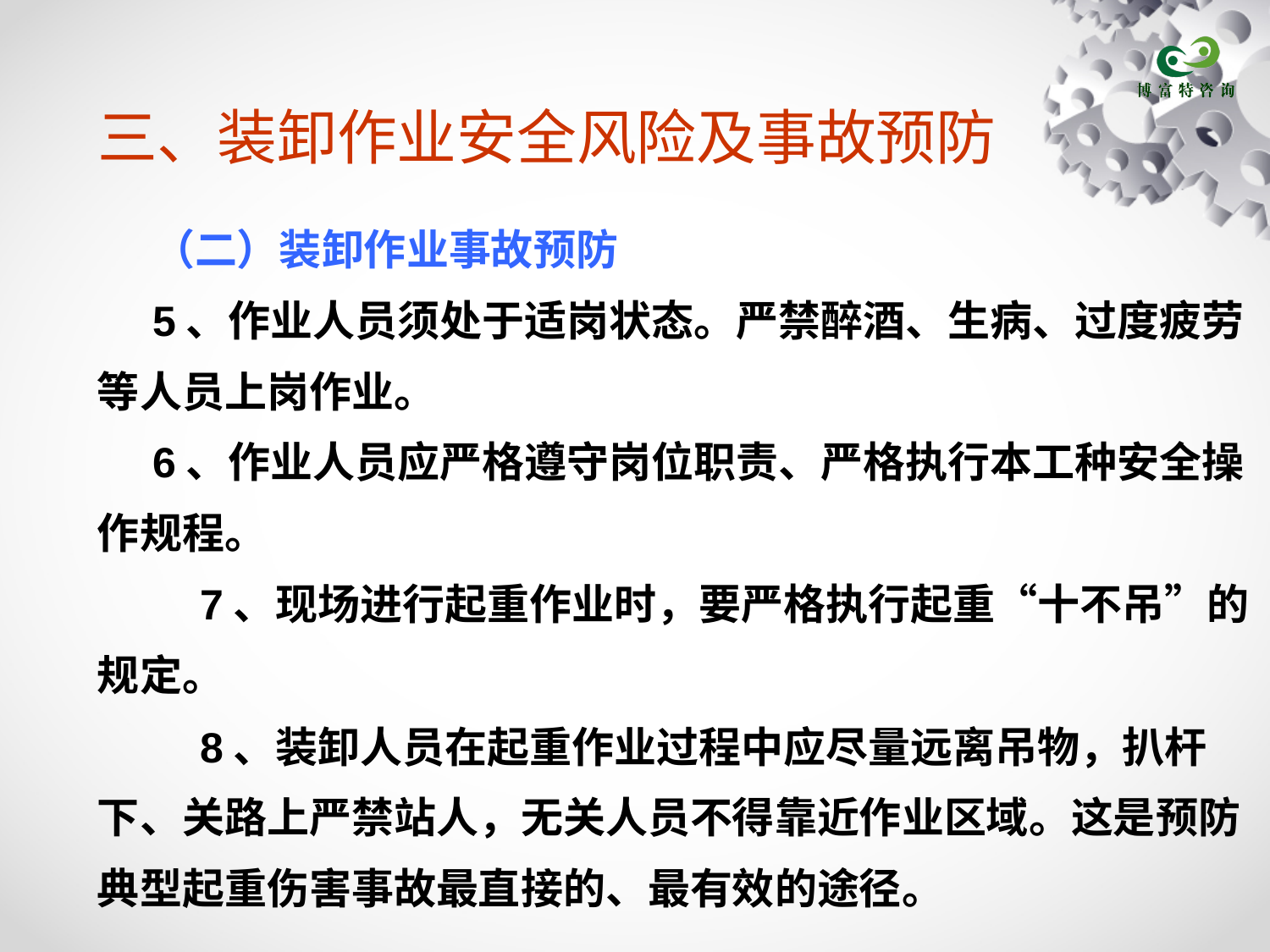

# 三、装卸作业安全风险及事故预防
（二）装卸作业事故预防
5、作业人员须处于适岗状态。严禁醉酒、生病、过度疲劳等人员上岗作业。
6、作业人员应严格遵守岗位职责、严格执行本工种安全操作规程。
    7、现场进行起重作业时，要严格执行起重“十不吊”的规定。
    8、装卸人员在起重作业过程中应尽量远离吊物，扒杆下、关路上严禁站人，无关人员不得靠近作业区域。这是预防典型起重伤害事故最直接的、最有效的途径。